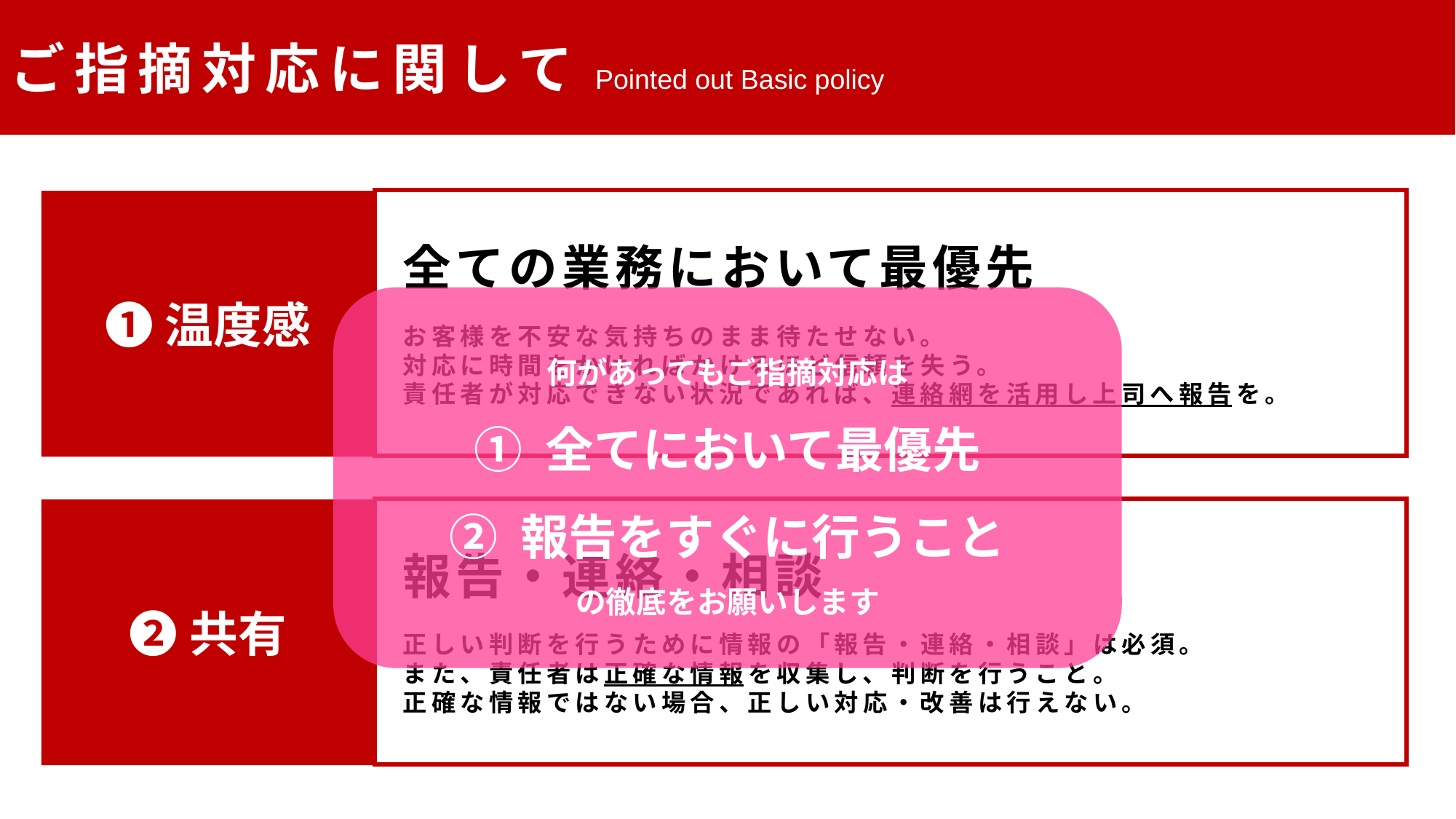

ご指摘対応に関してPointed out Basic policy

❶温度感
全ての業務において最優先

お客様を不安な気持ちのまま待たせない。
対応に時間をかければかけるほど信頼を失う。
責任者が対応できない状況であれば、連絡網を活用し上司へ報告を。
何があってもご指摘対応は
① 全てにおいて最優先
② 報告をすぐに行うこと
の徹底をお願いします

❷共有
報告・連絡・相談

正しい判断を行うために情報の「報告・連絡・相談」は必須。
また、責任者は正確な情報を収集し、判断を行うこと。
正確な情報ではない場合、正しい対応・改善は行えない。